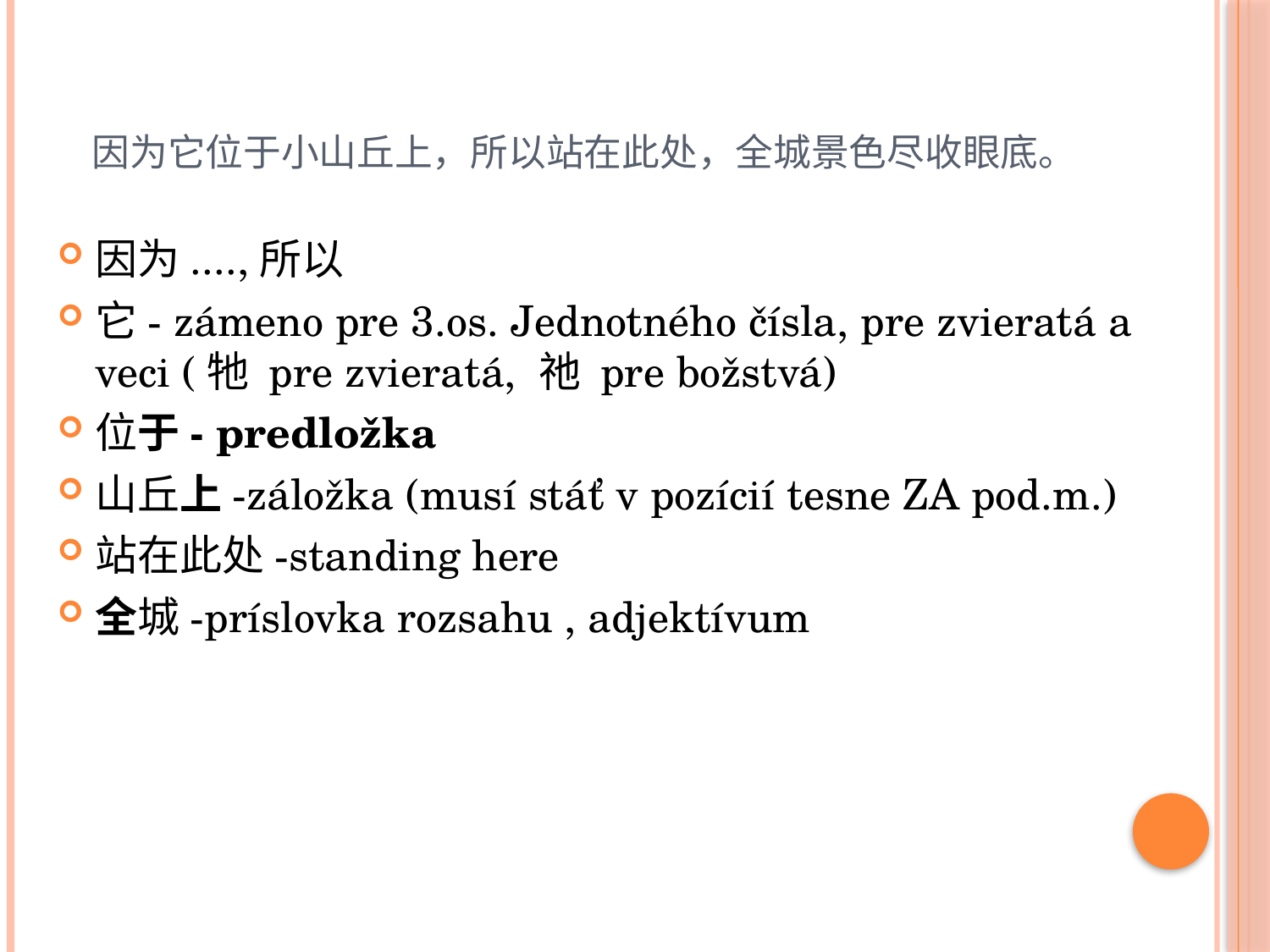

# 因为它位于小山丘上，所以站在此处，全城景色尽收眼底。
因为....,所以
它- zámeno pre 3.os. Jednotného čísla, pre zvieratá a veci (牠 pre zvieratá, 祂 pre božstvá)
位于- predložka
山丘上-záložka (musí stáť v pozícií tesne ZA pod.m.)
站在此处-standing here
全城-príslovka rozsahu , adjektívum